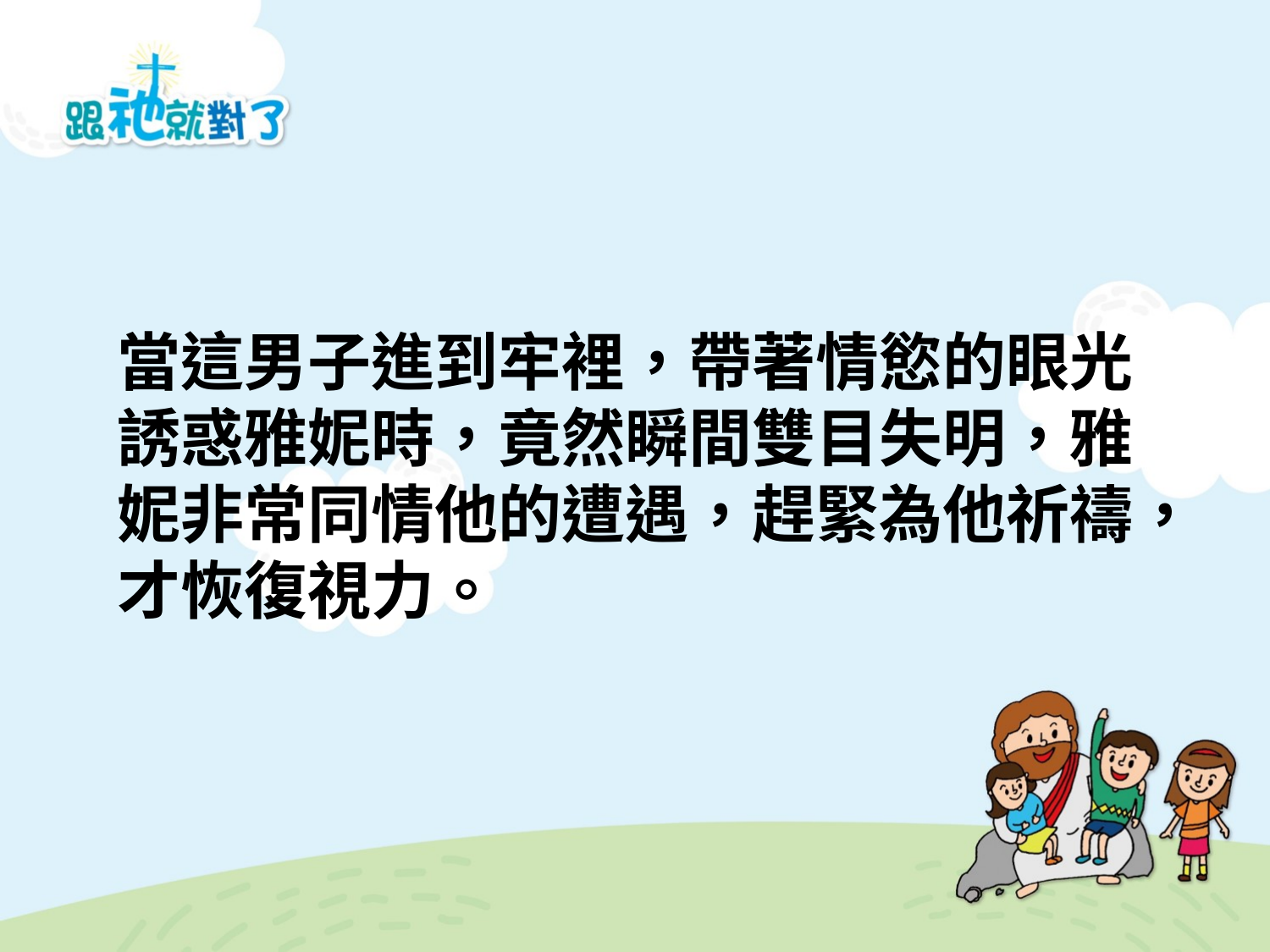

當這男子進到牢裡，帶著情慾的眼光誘惑雅妮時，竟然瞬間雙目失明，雅妮非常同情他的遭遇，趕緊為他祈禱，才恢復視力。